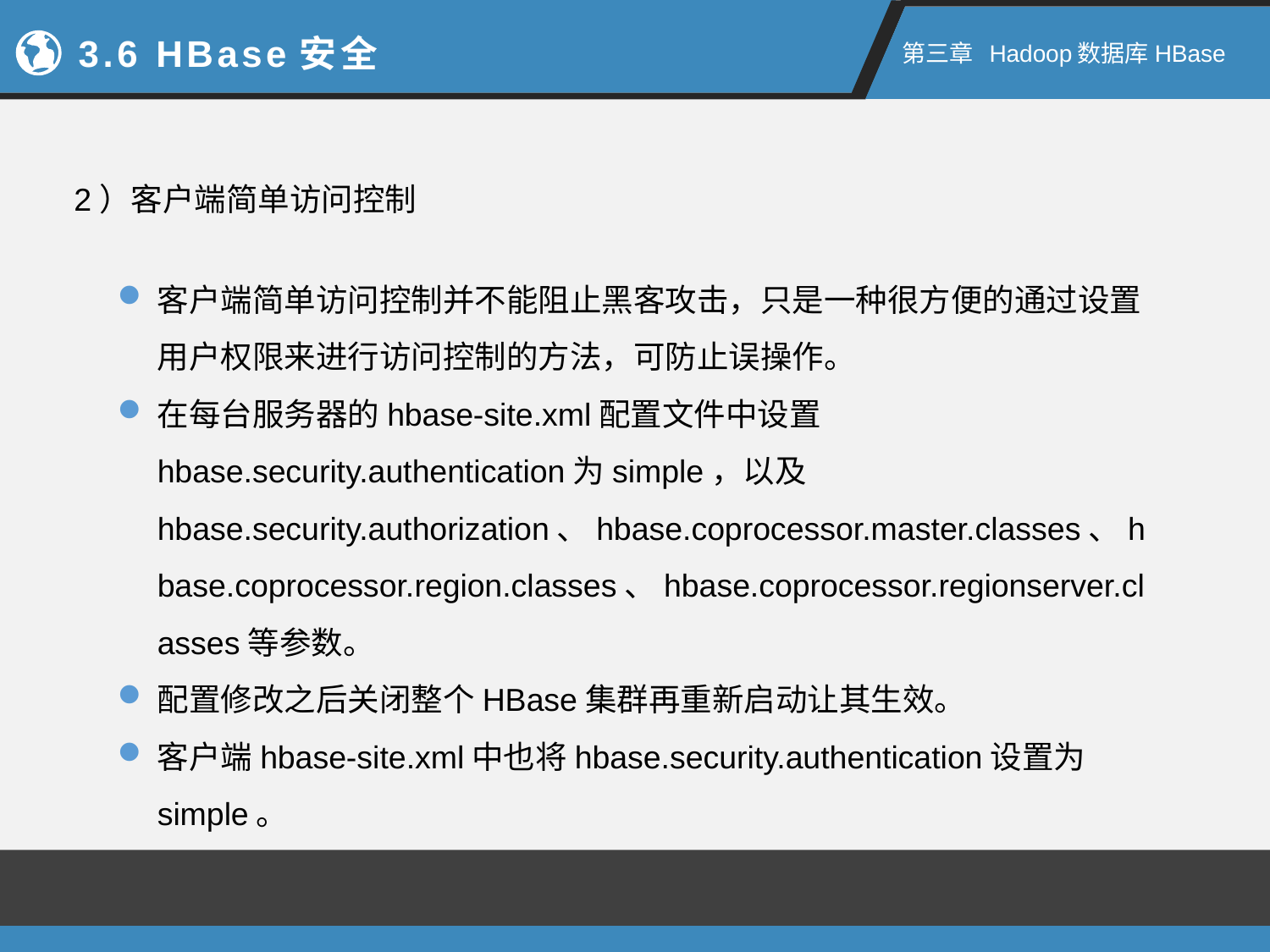

3.6 HBase安全

第三章  Hadoop数据库HBase
2）客户端简单访问控制
客户端简单访问控制并不能阻止黑客攻击，只是一种很方便的通过设置用户权限来进行访问控制的方法，可防止误操作。
在每台服务器的hbase-site.xml配置文件中设置hbase.security.authentication为simple，以及hbase.security.authorization、hbase.coprocessor.master.classes、hbase.coprocessor.region.classes、hbase.coprocessor.regionserver.classes等参数。
配置修改之后关闭整个HBase集群再重新启动让其生效。
客户端hbase-site.xml中也将hbase.security.authentication设置为simple。